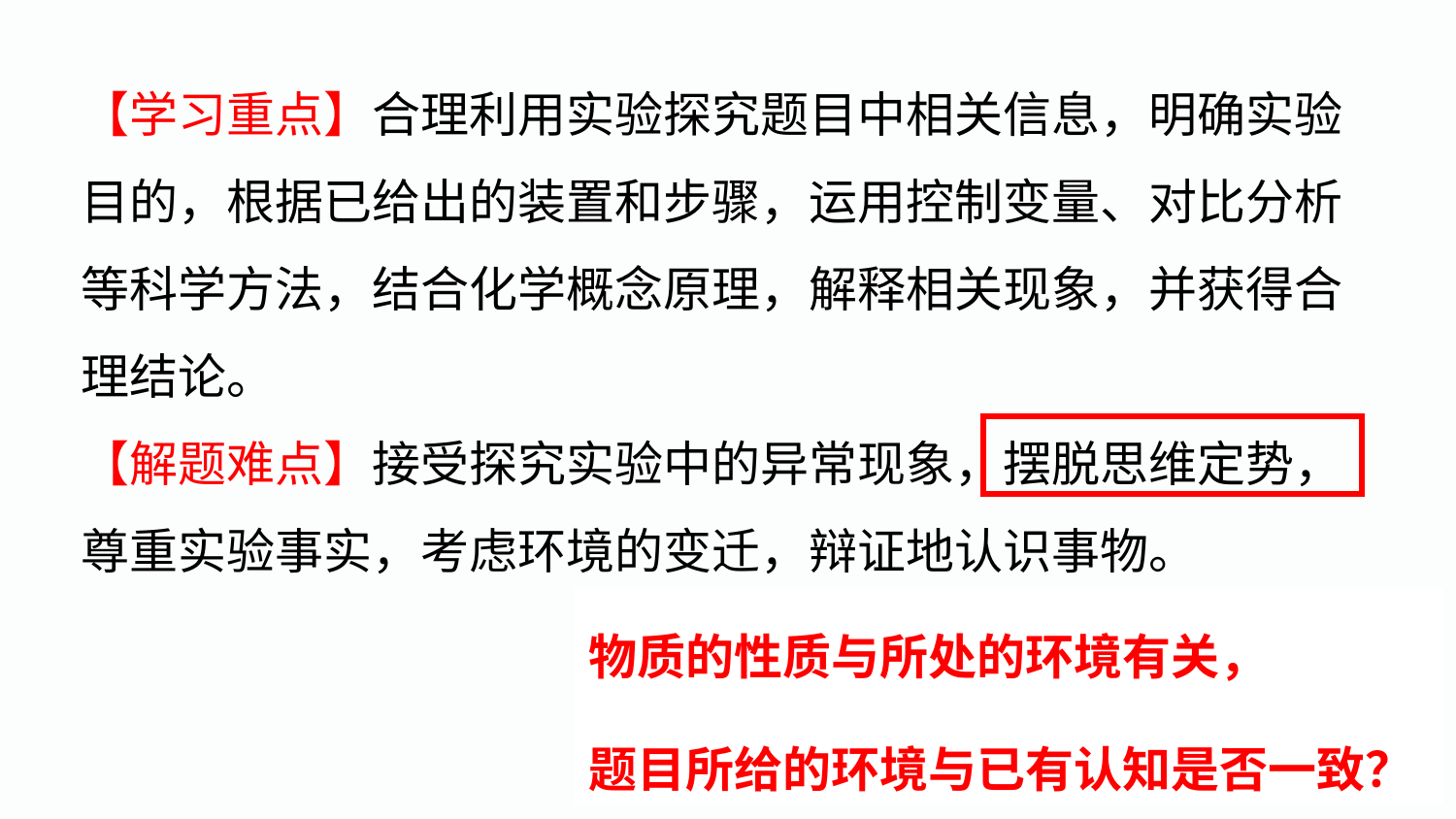

【学习重点】合理利用实验探究题目中相关信息，明确实验目的，根据已给出的装置和步骤，运用控制变量、对比分析等科学方法，结合化学概念原理，解释相关现象，并获得合理结论。
【解题难点】接受探究实验中的异常现象，摆脱思维定势，尊重实验事实，考虑环境的变迁，辩证地认识事物。

物质的性质与所处的环境有关，
题目所给的环境与已有认知是否一致？